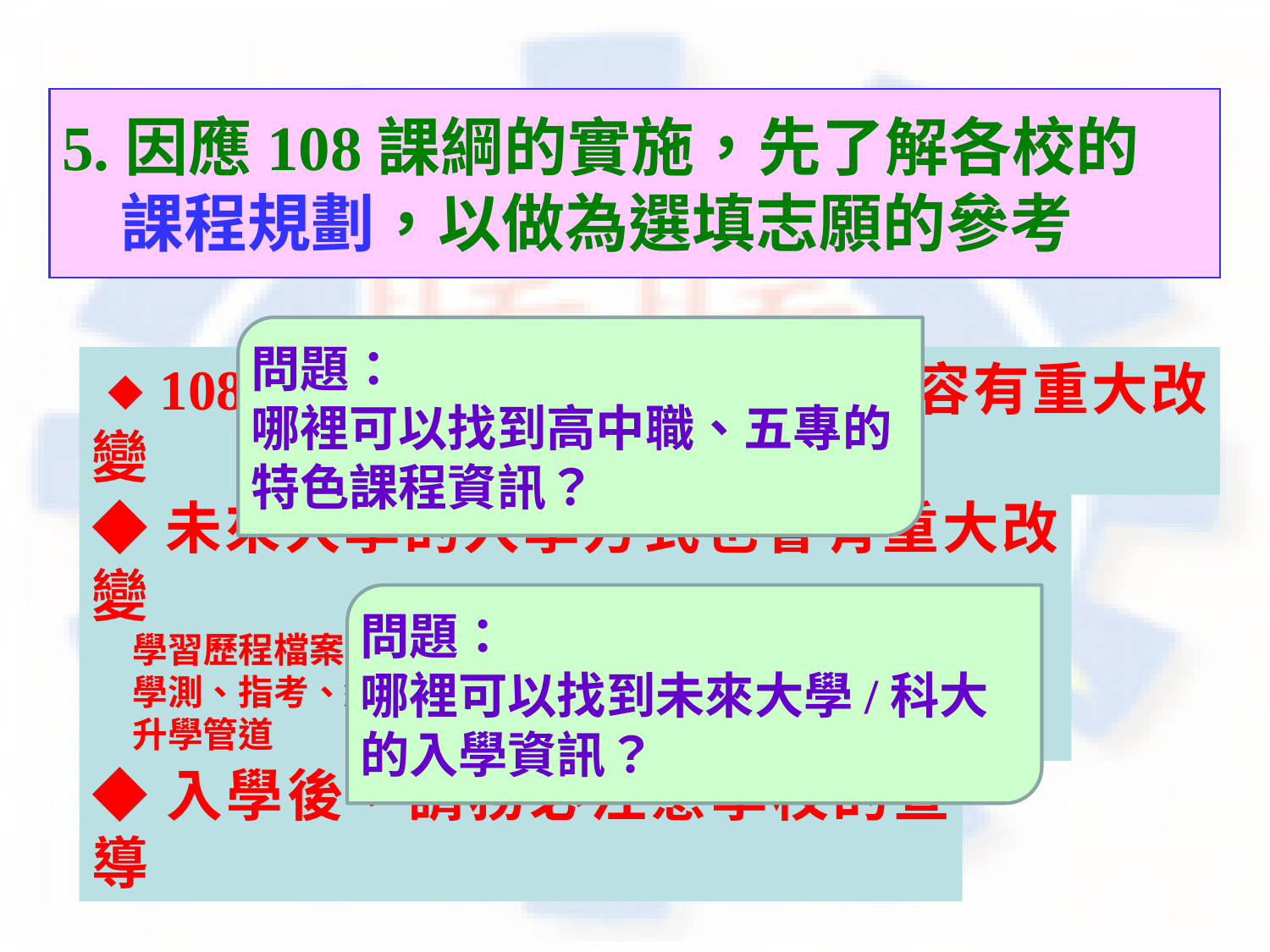

5.因應108課綱的實施，先了解各校的
   課程規劃，以做為選填志願的參考

問題：
哪裡可以找到高中職、五專的特色課程資訊？
◆108學年度起，高中職課程內容有重大改變
◆未來大學的入學方式也會有重大改變
    學習歷程檔案
    學測、指考、統測
    升學管道

問題：
哪裡可以找到未來大學/科大的入學資訊？
◆入學後，請務必注意學校的宣導